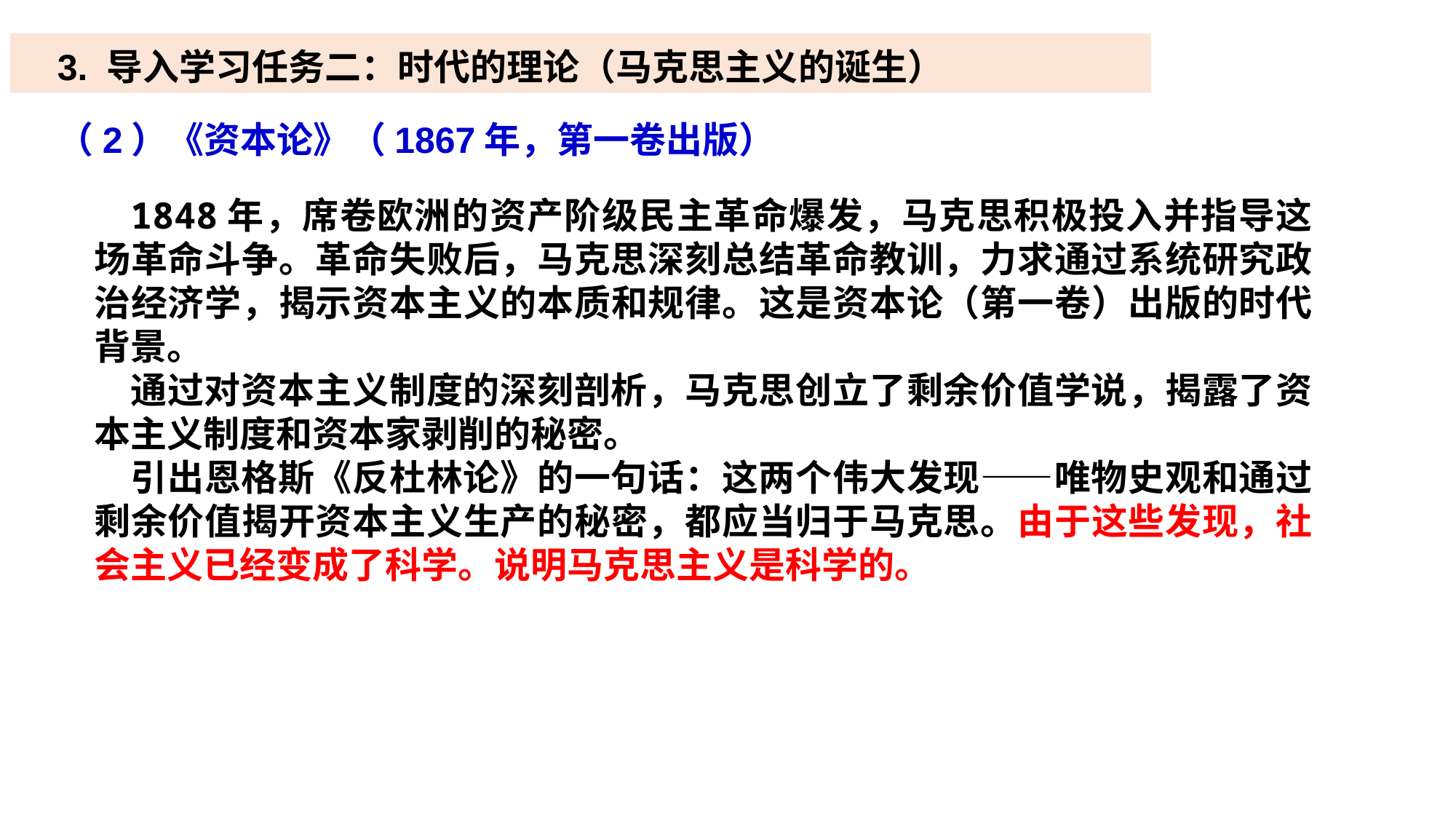

3. 导入学习任务二：时代的理论（马克思主义的诞生）
（2）《资本论》（1867年，第一卷出版）
1848年，席卷欧洲的资产阶级民主革命爆发，马克思积极投入并指导这场革命斗争。革命失败后，马克思深刻总结革命教训，力求通过系统研究政治经济学，揭示资本主义的本质和规律。这是资本论（第一卷）出版的时代背景。
通过对资本主义制度的深刻剖析，马克思创立了剩余价值学说，揭露了资本主义制度和资本家剥削的秘密。
引出恩格斯《反杜林论》的一句话：这两个伟大发现——唯物史观和通过剩余价值揭开资本主义生产的秘密，都应当归于马克思。由于这些发现，社会主义已经变成了科学。说明马克思主义是科学的。